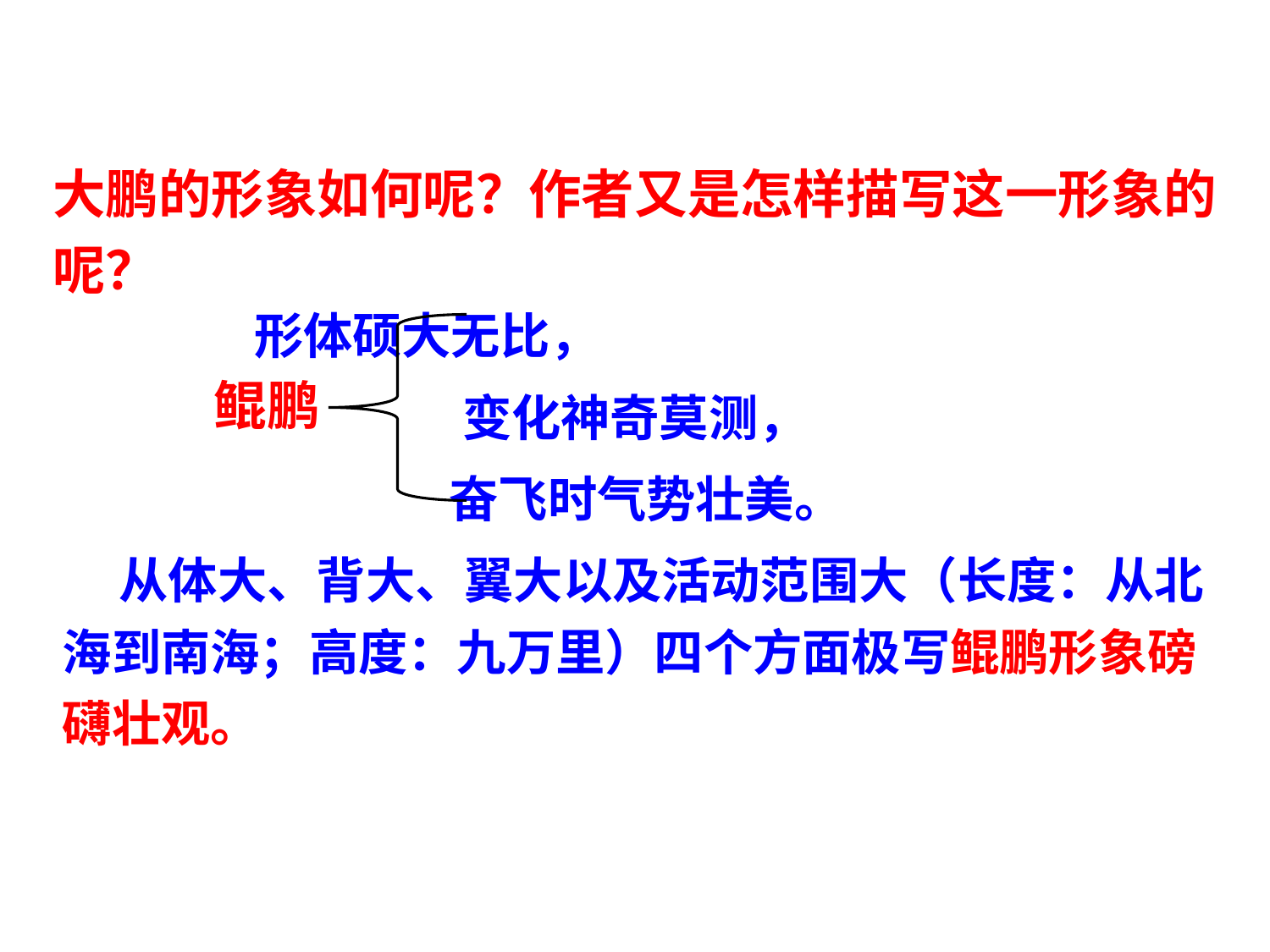

大鹏的形象如何呢？作者又是怎样描写这一形象的呢？
                形体硕大无比，
变化神奇莫测，
 奋飞时气势壮美。
    从体大、背大、翼大以及活动范围大（长度：从北海到南海；高度：九万里）四个方面极写鲲鹏形象磅礴壮观。

鲲鹏